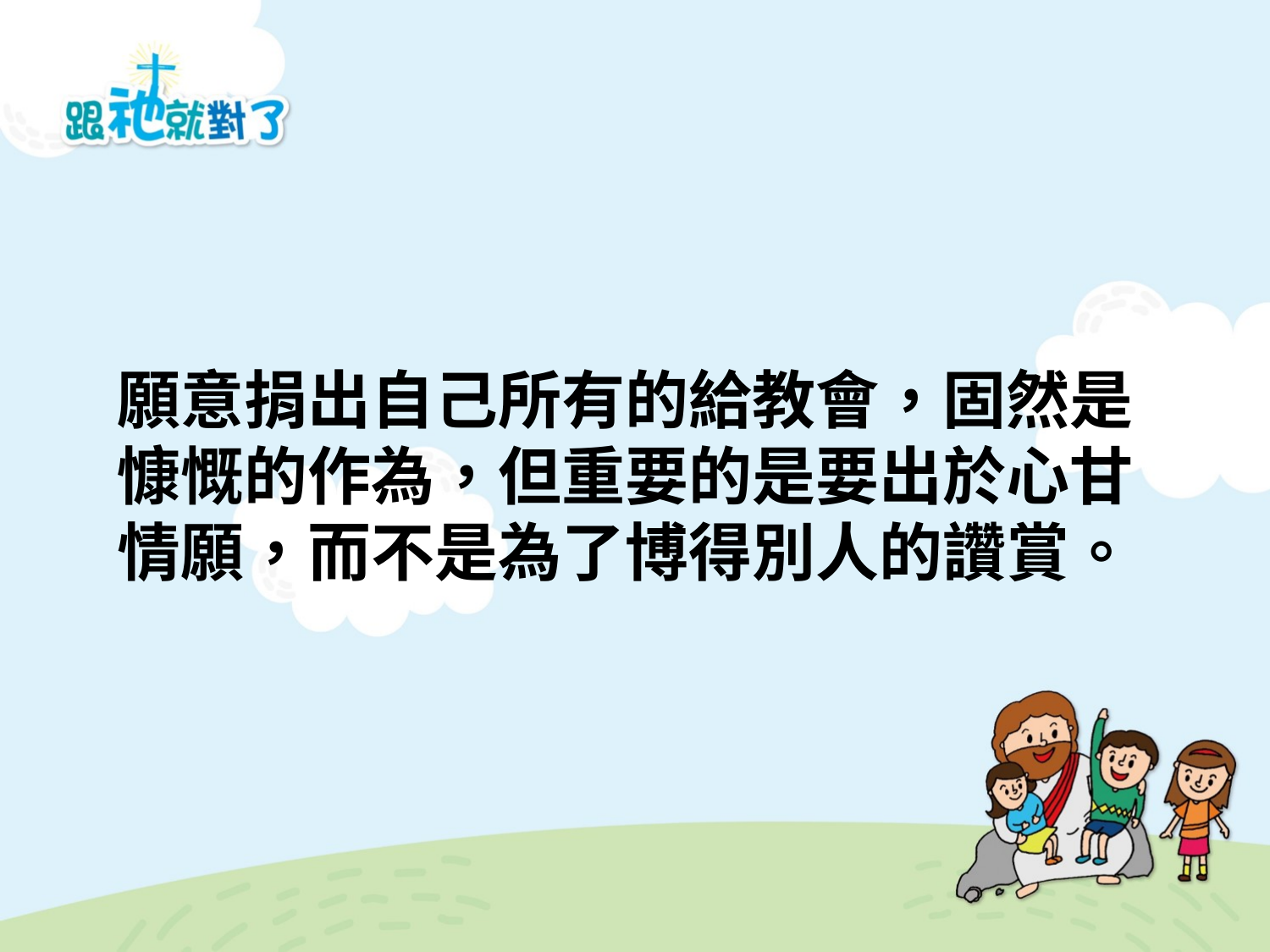

願意捐出自己所有的給教會，固然是慷慨的作為，但重要的是要出於心甘情願，而不是為了博得別人的讚賞。